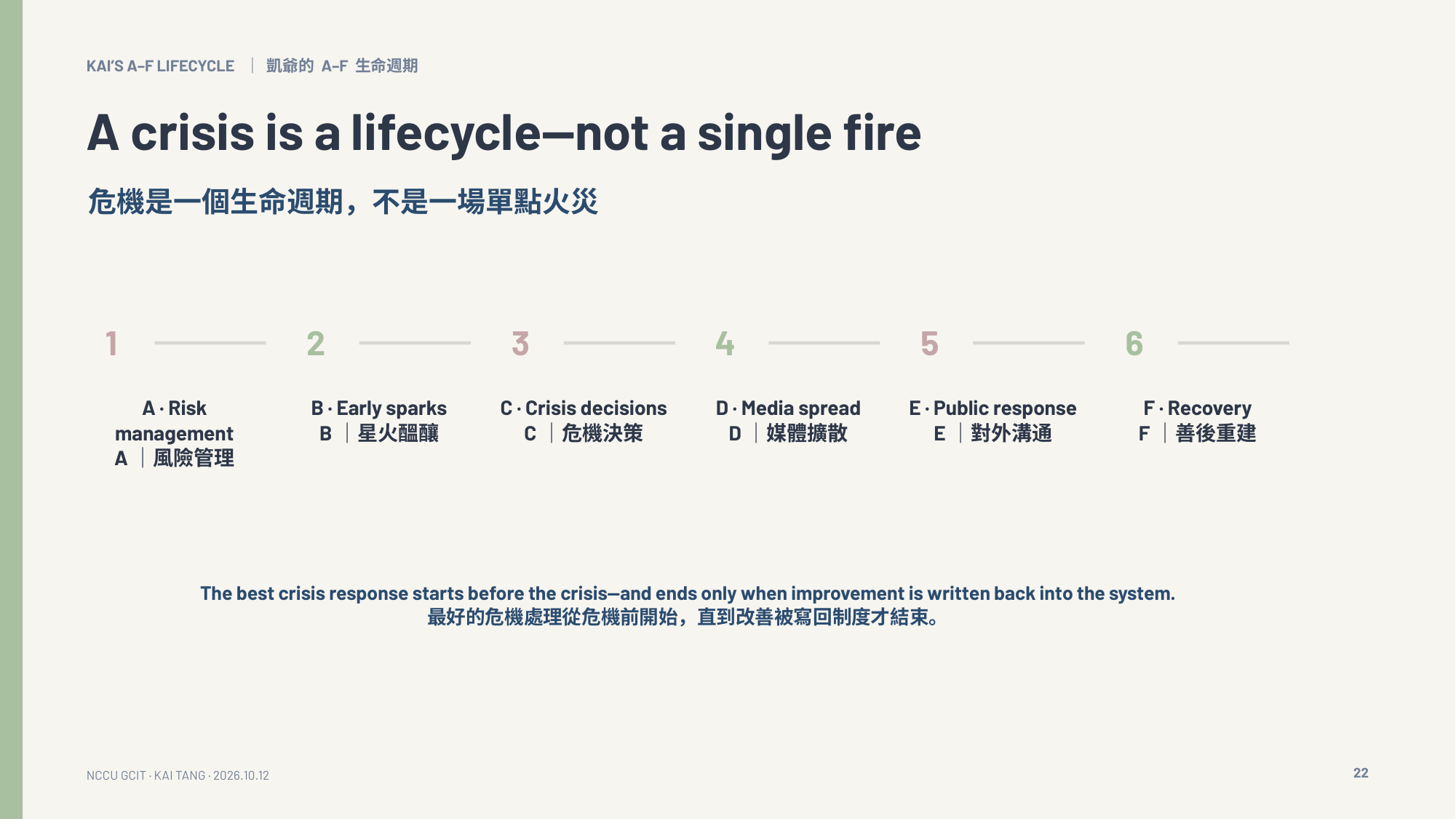

KAI’S A–F LIFECYCLE  ｜  凱爺的 A–F 生命週期
A crisis is a lifecycle—not a single fire
危機是一個生命週期，不是一場單點火災
1
2
3
4
5
6

A · Risk management
A｜風險管理
B · Early sparks
B｜星火醞釀
C · Crisis decisions
C｜危機決策
D · Media spread
D｜媒體擴散
E · Public response
E｜對外溝通
F · Recovery
F｜善後重建
The best crisis response starts before the crisis—and ends only when improvement is written back into the system.
最好的危機處理從危機前開始，直到改善被寫回制度才結束。
22
NCCU GCIT · KAI TANG · 2026.10.12